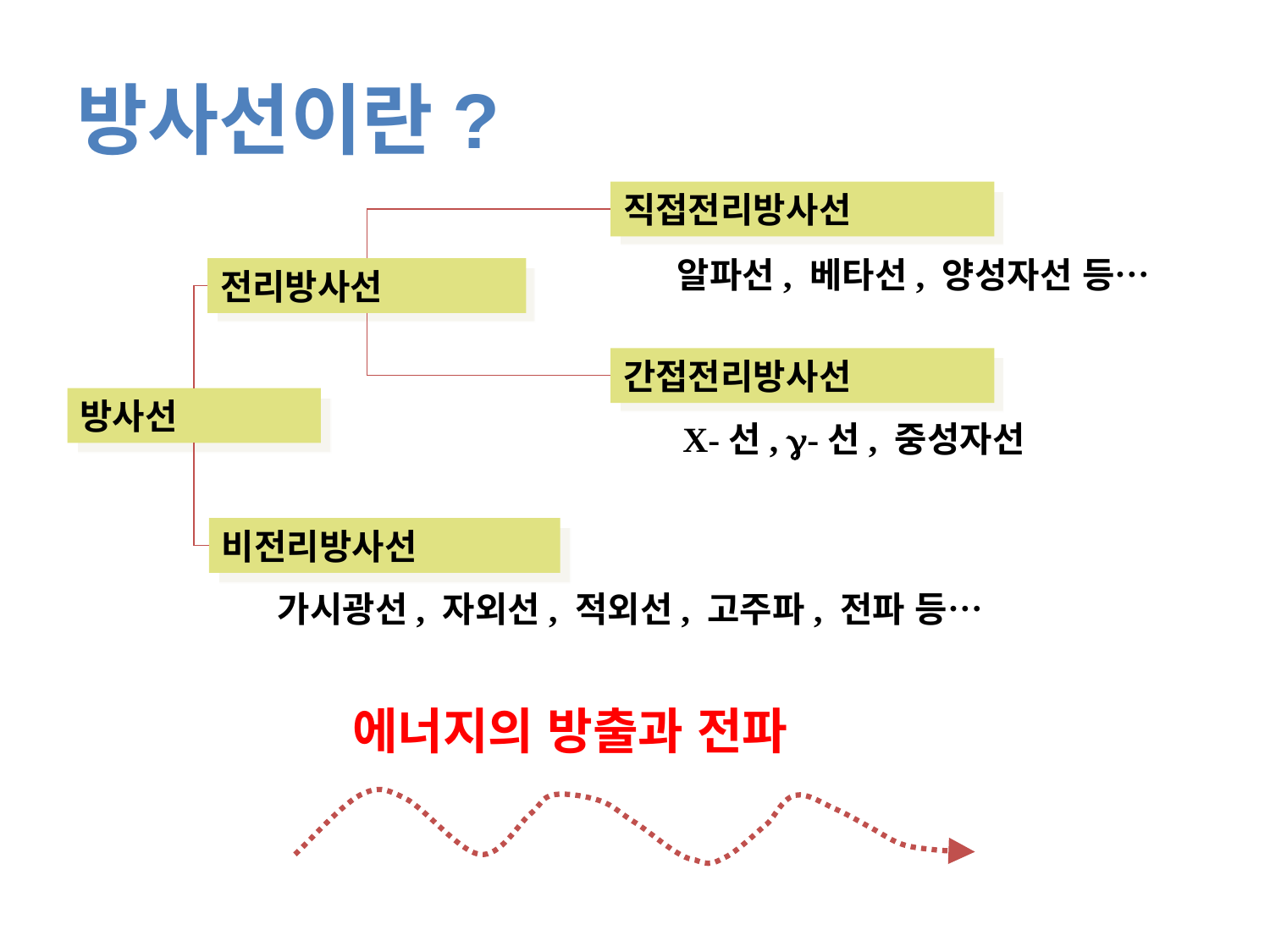

# 방사선이란?
직접전리방사선
알파선, 베타선, 양성자선 등…
전리방사선
간접전리방사선
방사선
X-선, γ-선, 중성자선
비전리방사선
가시광선, 자외선, 적외선, 고주파, 전파 등…
에너지의 방출과 전파